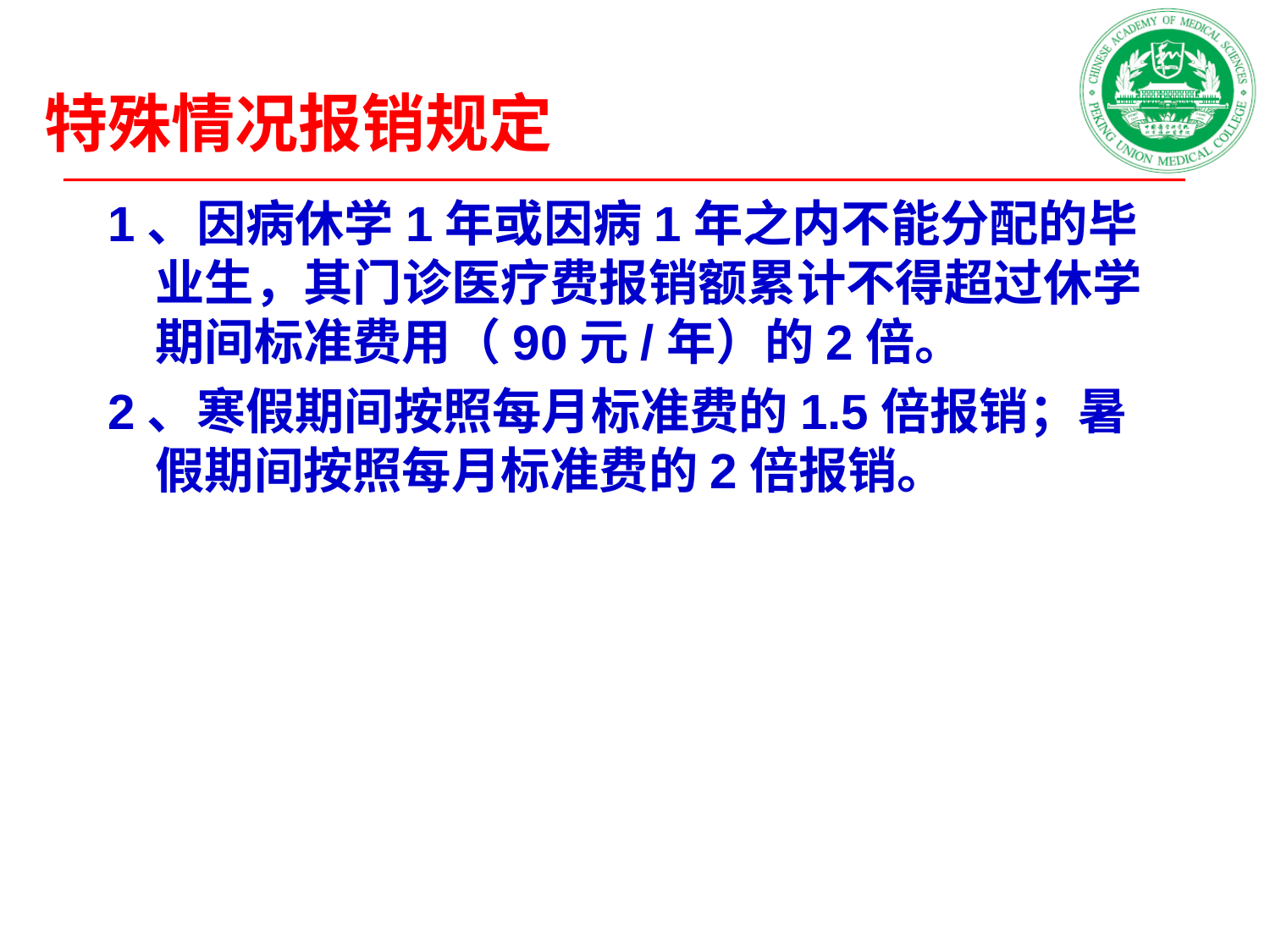

# 特殊情况报销规定
1、因病休学1年或因病1年之内不能分配的毕业生，其门诊医疗费报销额累计不得超过休学期间标准费用（90元/年）的2倍。
2、寒假期间按照每月标准费的1.5倍报销；暑假期间按照每月标准费的2倍报销。